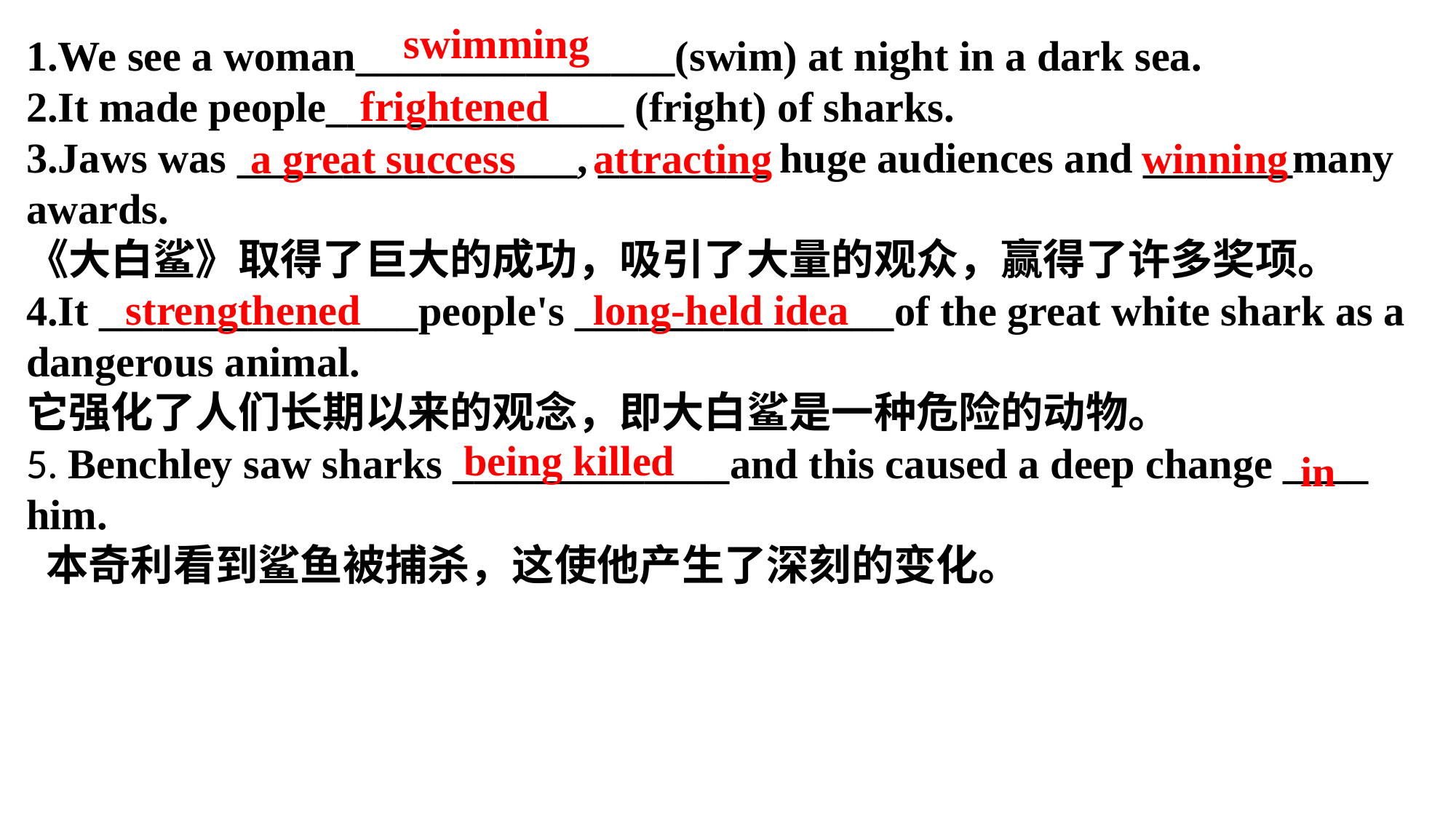

swimming
1.We see a woman_______________(swim) at night in a dark sea.
2.It made people______________ (fright) of sharks.
3.Jaws was ________________, ________ huge audiences and _______many
awards.
《大白鲨》取得了巨大的成功，吸引了大量的观众，赢得了许多奖项。
4.It _______________people's _______________of the great white shark as a
dangerous animal.
它强化了人们长期以来的观念，即大白鲨是一种危险的动物。
5. Benchley saw sharks _____________and this caused a deep change ____ him.
 本奇利看到鲨鱼被捕杀，这使他产生了深刻的变化。
 frightened
a great success
attracting
winning
strengthened
long-held idea
being killed
in